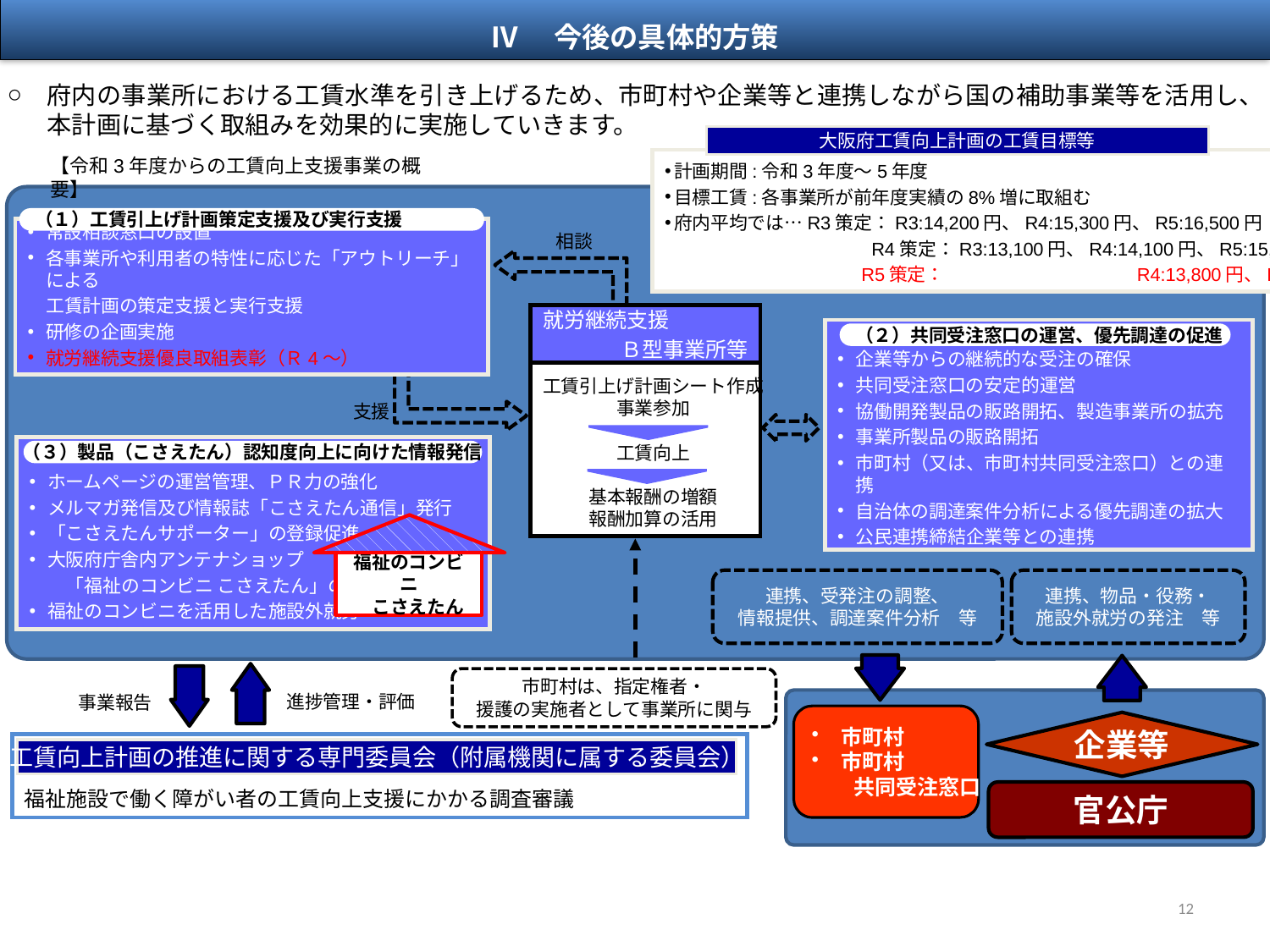

Ⅳ　今後の具体的方策
府内の事業所における工賃水準を引き上げるため、市町村や企業等と連携しながら国の補助事業等を活用し、本計画に基づく取組みを効果的に実施していきます。
大阪府工賃向上計画の工賃目標等
計画期間:令和3年度～5年度
目標工賃:各事業所が前年度実績の8%増に取組む
府内平均では…R3策定：R3:14,200円、R4:15,300円、R5:16,500円
　　　　　　　　　　　R4策定：R3:13,100円、R4:14,100円、R5:15,200円
　　　　　　　　　　  R5策定：　　　　　　　　　　 R4:13,800円、R5:14,900円
【令和3年度からの工賃向上支援事業の概要】

（１）工賃引上げ計画策定支援及び実行支援

常設相談窓口の設置
各事業所や利用者の特性に応じた「アウトリーチ」による
　工賃計画の策定支援と実行支援
研修の企画実施
就労継続支援優良取組表彰（Ｒ4～）

支援
相談

就労継続支援
Ｂ型事業所等

工賃引上げ計画シート作成
事業参加

工賃向上

基本報酬の増額
報酬加算の活用

企業等からの継続的な受注の確保
共同受注窓口の安定的運営
協働開発製品の販路開拓、製造事業所の拡充
事業所製品の販路開拓
市町村（又は、市町村共同受注窓口）との連携
自治体の調達案件分析による優先調達の拡大
公民連携締結企業等との連携
（２）共同受注窓口の運営、優先調達の促進

ホームページの運営管理、ＰＲ力の強化
メルマガ発信及び情報誌「こさえたん通信」発行
「こさえたんサポーター」の登録促進
大阪府庁舎内アンテナショップ
　　「福祉のコンビニ こさえたん」の運営
福祉のコンビニを活用した施設外就労
（３）製品（こさえたん）認知度向上に向けた情報発信

福祉のコンビニ
　こさえたん
連携、受発注の調整、
情報提供、調達案件分析　等
連携、物品・役務・
施設外就労の発注　等

進捗管理・評価
事業報告
市町村は、指定権者・
援護の実施者として事業所に関与

市町村
市町村
　　共同受注窓口
企業等
官公庁

福祉施設で働く障がい者の工賃向上支援にかかる調査審議
工賃向上計画の推進に関する専門委員会（附属機関に属する委員会）
12